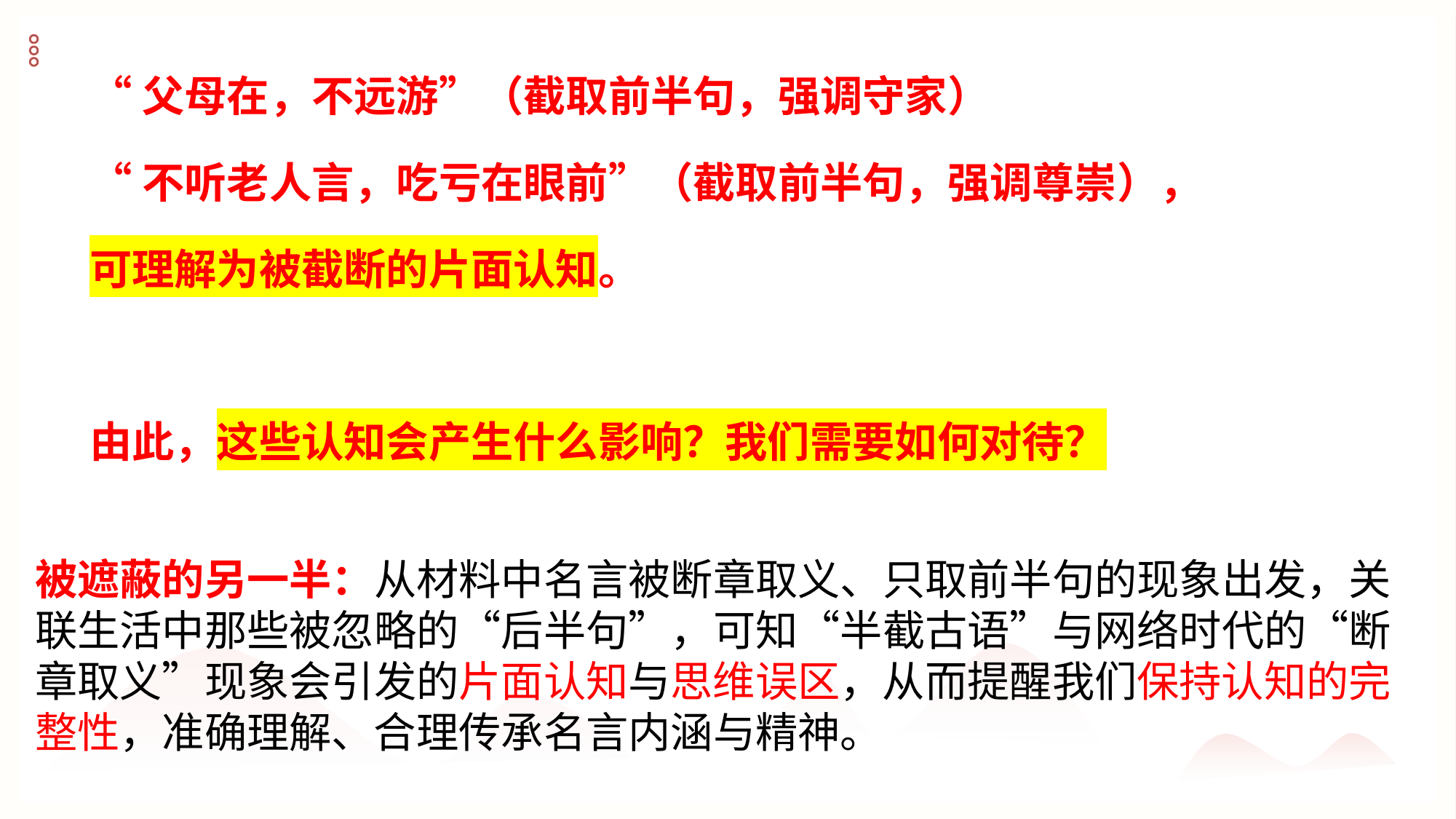

“父母在，不远游”（截取前半句，强调守家）
“不听老人言，吃亏在眼前”（截取前半句，强调尊崇），
可理解为被截断的片面认知。

由此，这些认知会产生什么影响？我们需要如何对待？

被遮蔽的另一半：从材料中名言被断章取义、只取前半句的现象出发，关联生活中那些被忽略的“后半句”，可知“半截古语”与网络时代的“断章取义”现象会引发的片面认知与思维误区，从而提醒我们保持认知的完整性，准确理解、合理传承名言内涵与精神。